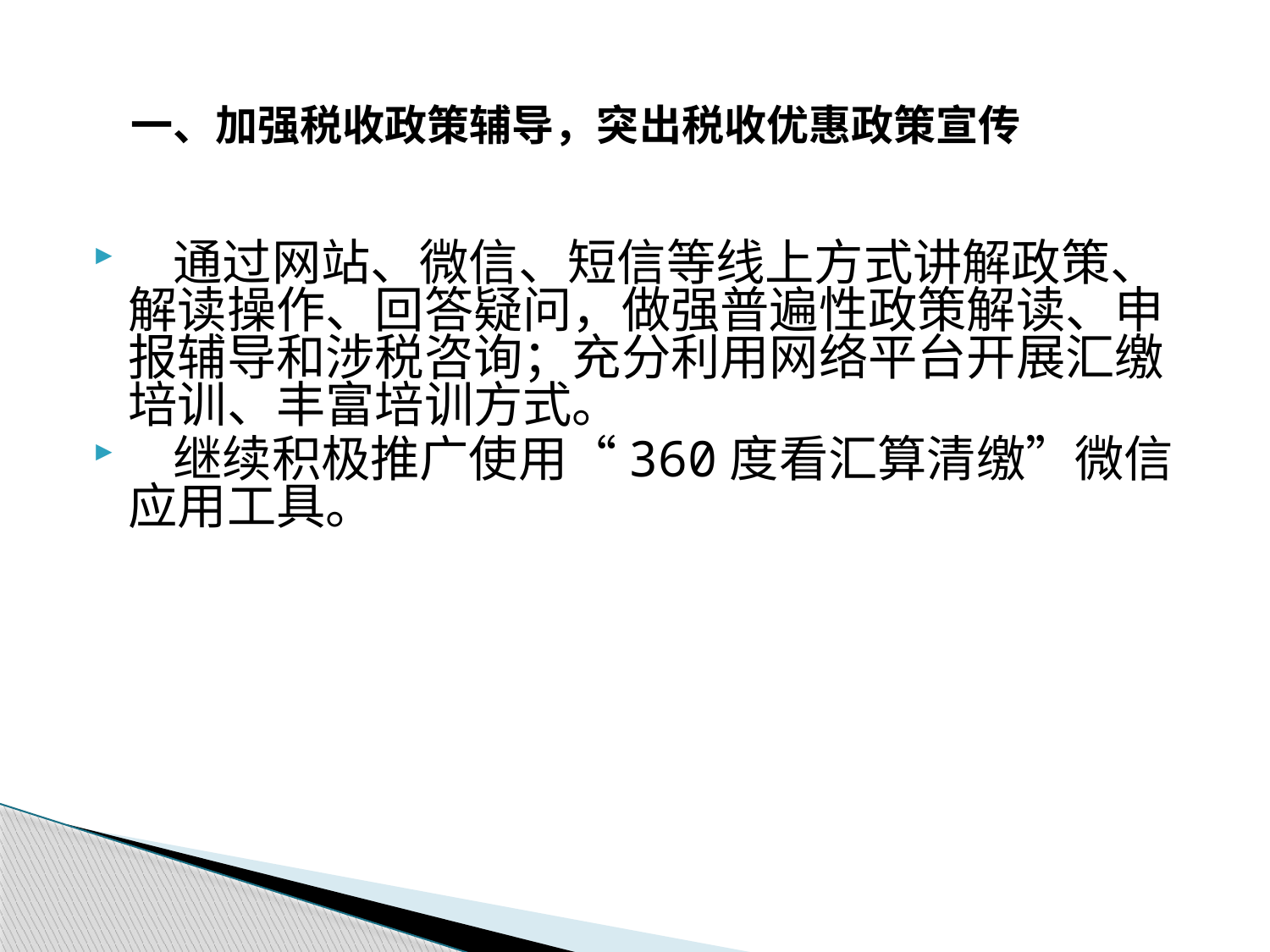

一、加强税收政策辅导，突出税收优惠政策宣传
   通过网站、微信、短信等线上方式讲解政策、解读操作、回答疑问，做强普遍性政策解读、申报辅导和涉税咨询；充分利用网络平台开展汇缴培训、丰富培训方式。
   继续积极推广使用“360度看汇算清缴”微信应用工具。